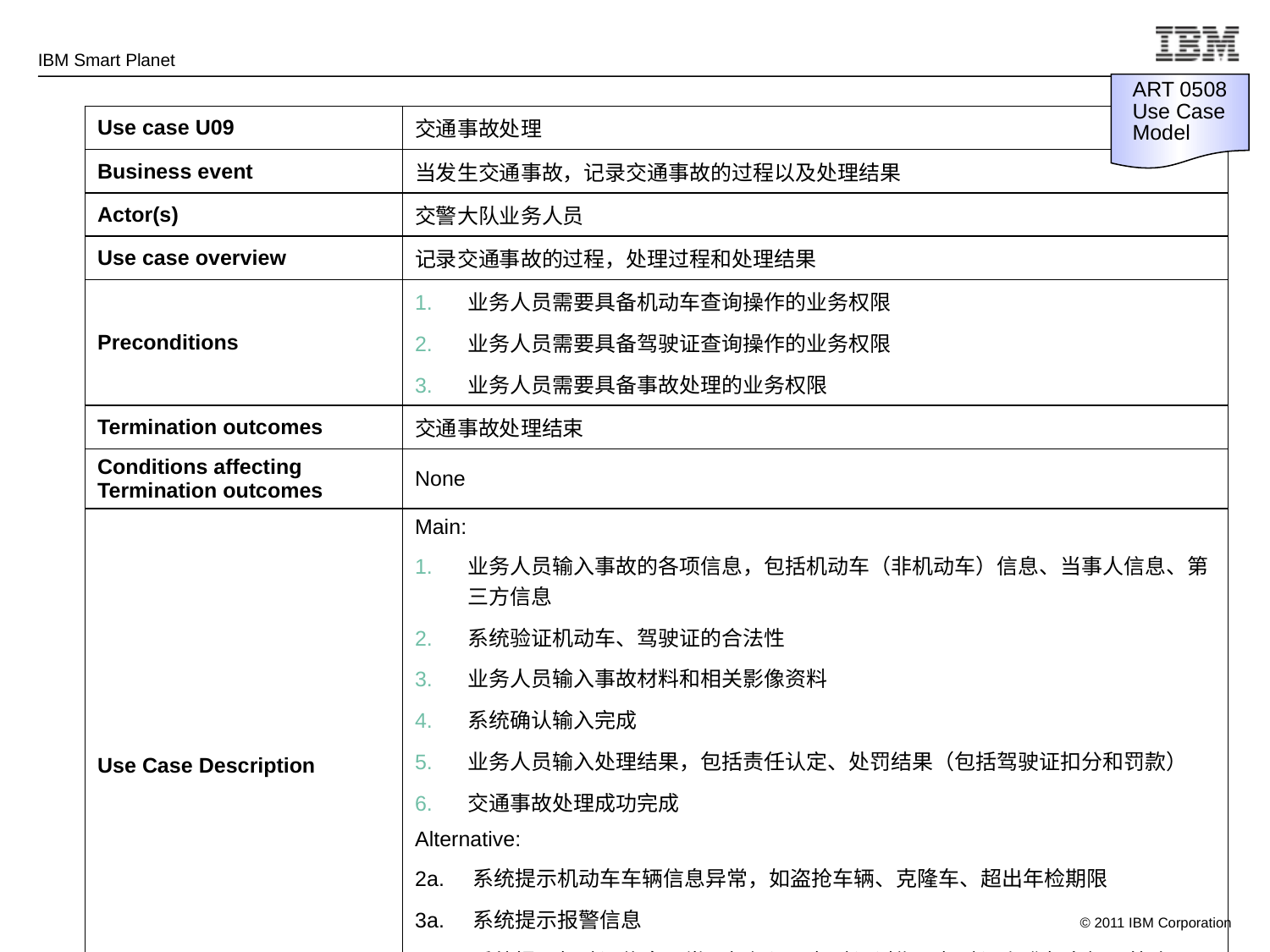

ART 0508
Use Case Model
| Use case U09 | 交通事故处理 |
| --- | --- |
| Business event | 当发生交通事故，记录交通事故的过程以及处理结果 |
| Actor(s) | 交警大队业务人员 |
| Use case overview | 记录交通事故的过程，处理过程和处理结果 |
| Preconditions | 业务人员需要具备机动车查询操作的业务权限 业务人员需要具备驾驶证查询操作的业务权限 业务人员需要具备事故处理的业务权限 |
| Termination outcomes | 交通事故处理结束 |
| Conditions affecting Termination outcomes | None |
| Use Case Description | Main: 业务人员输入事故的各项信息，包括机动车（非机动车）信息、当事人信息、第三方信息 系统验证机动车、驾驶证的合法性 业务人员输入事故材料和相关影像资料 系统确认输入完成 业务人员输入处理结果，包括责任认定、处罚结果（包括驾驶证扣分和罚款） 交通事故处理成功完成 Alternative: 2a. 系统提示机动车车辆信息异常，如盗抢车辆、克隆车、超出年检期限 3a. 系统提示报警信息 2b. 系统提示驾驶证信息异常，如假证、驾驶证过期、驾驶证和准驾车辆不符合 3b. 系统提示报警信息 |